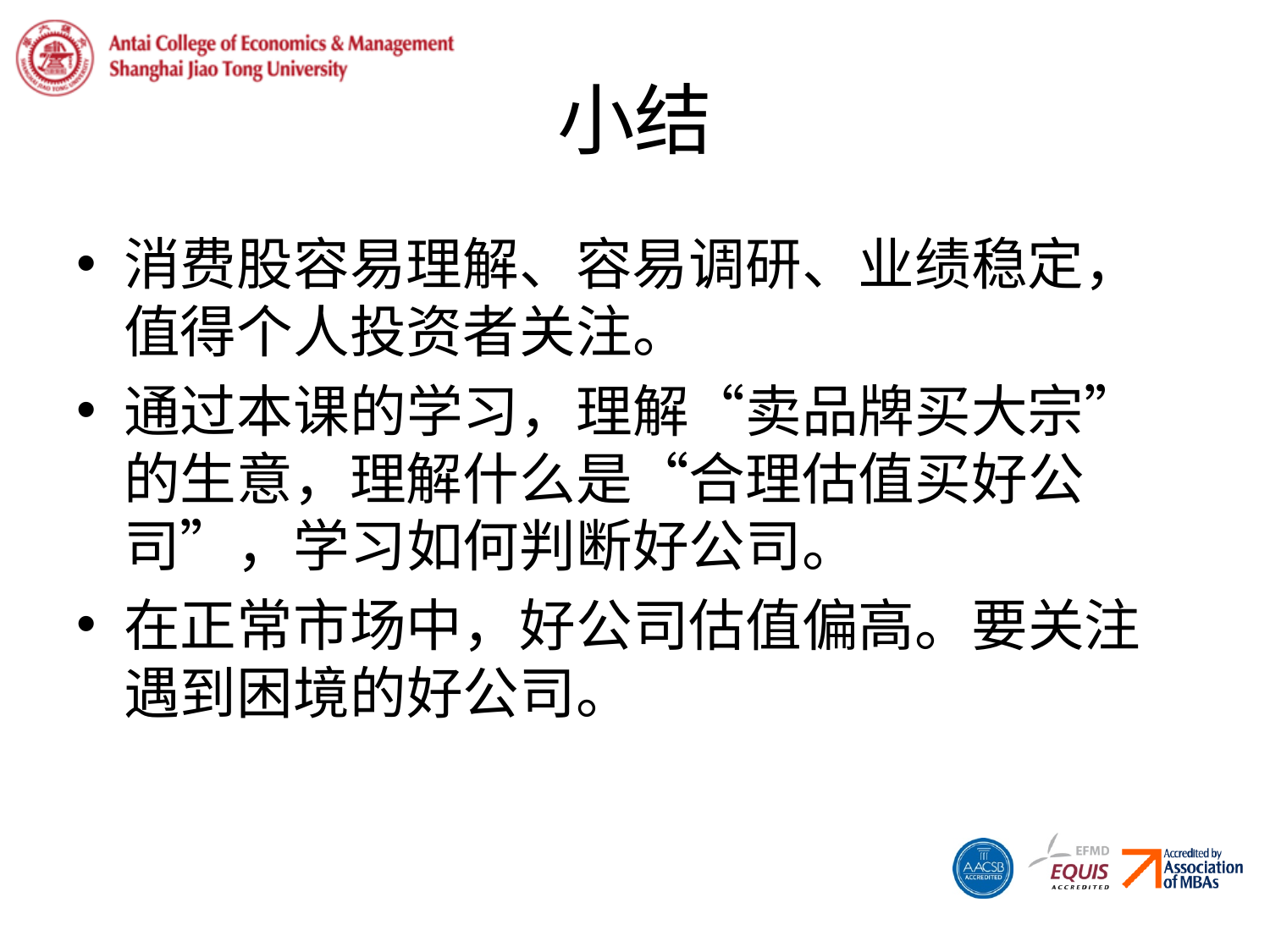

# 小结
消费股容易理解、容易调研、业绩稳定，值得个人投资者关注。
通过本课的学习，理解“卖品牌买大宗”的生意，理解什么是“合理估值买好公司”，学习如何判断好公司。
在正常市场中，好公司估值偏高。要关注遇到困境的好公司。